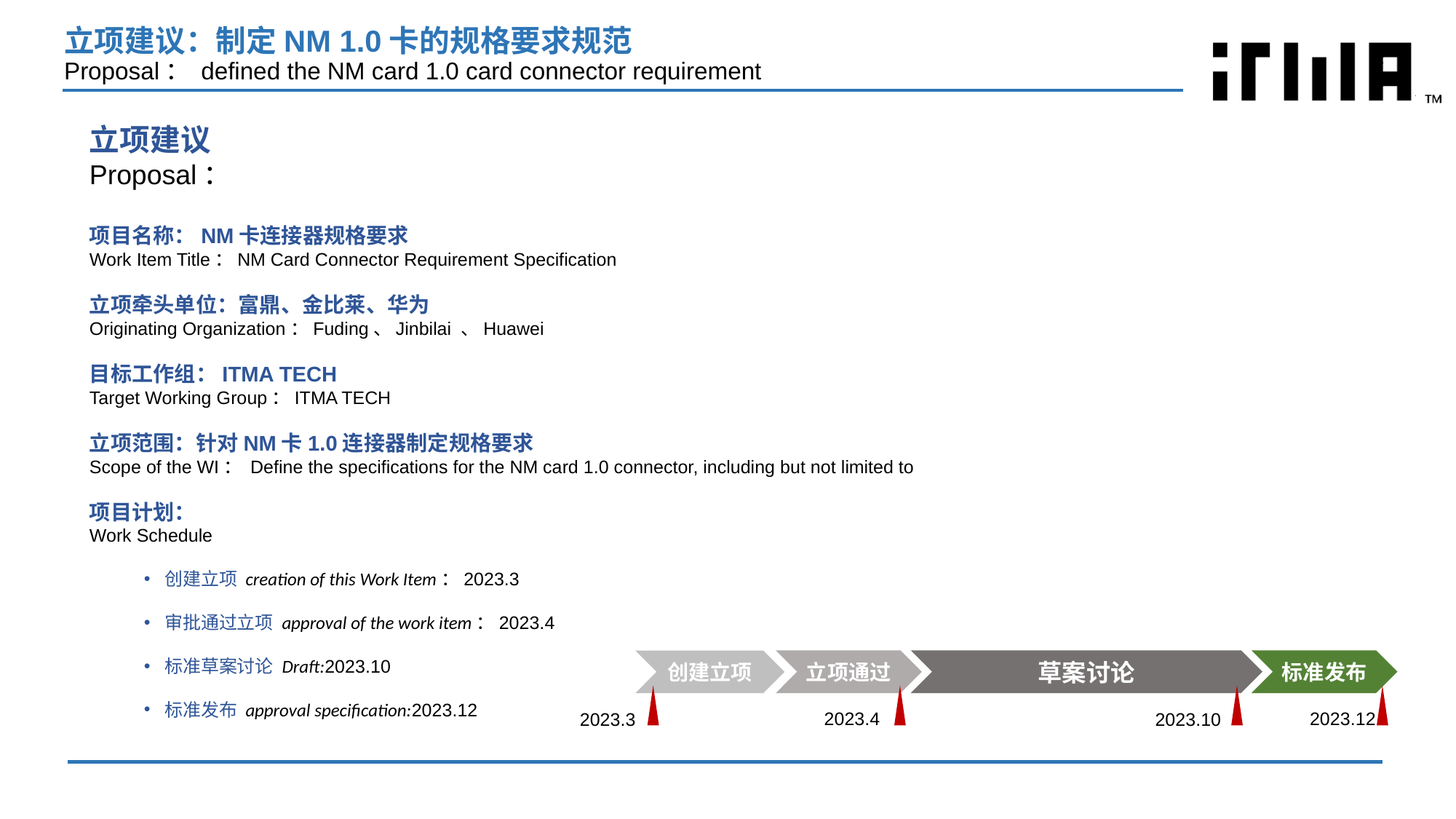

# 立项建议：制定NM 1.0卡的规格要求规范 Proposal： defined the NM card 1.0 card connector requirement
立项建议
Proposal：

项目名称：NM卡连接器规格要求
Work Item Title：NM Card Connector Requirement Specification

立项牵头单位：富鼎、金比莱、华为
Originating Organization：Fuding、Jinbilai 、Huawei

目标工作组：ITMA TECH
Target Working Group：ITMA TECH

立项范围：针对NM卡1.0连接器制定规格要求
Scope of the WI： Define the specifications for the NM card 1.0 connector, including but not limited to

项目计划：
Work Schedule

创建立项 creation of this Work Item：2023.3

审批通过立项 approval of the work item：2023.4

标准草案讨论 Draft:2023.10

标准发布 approval specification:2023.12
立项通过
草案讨论
标准发布
创建立项

2023.12
2023.4
2023.3
2023.10